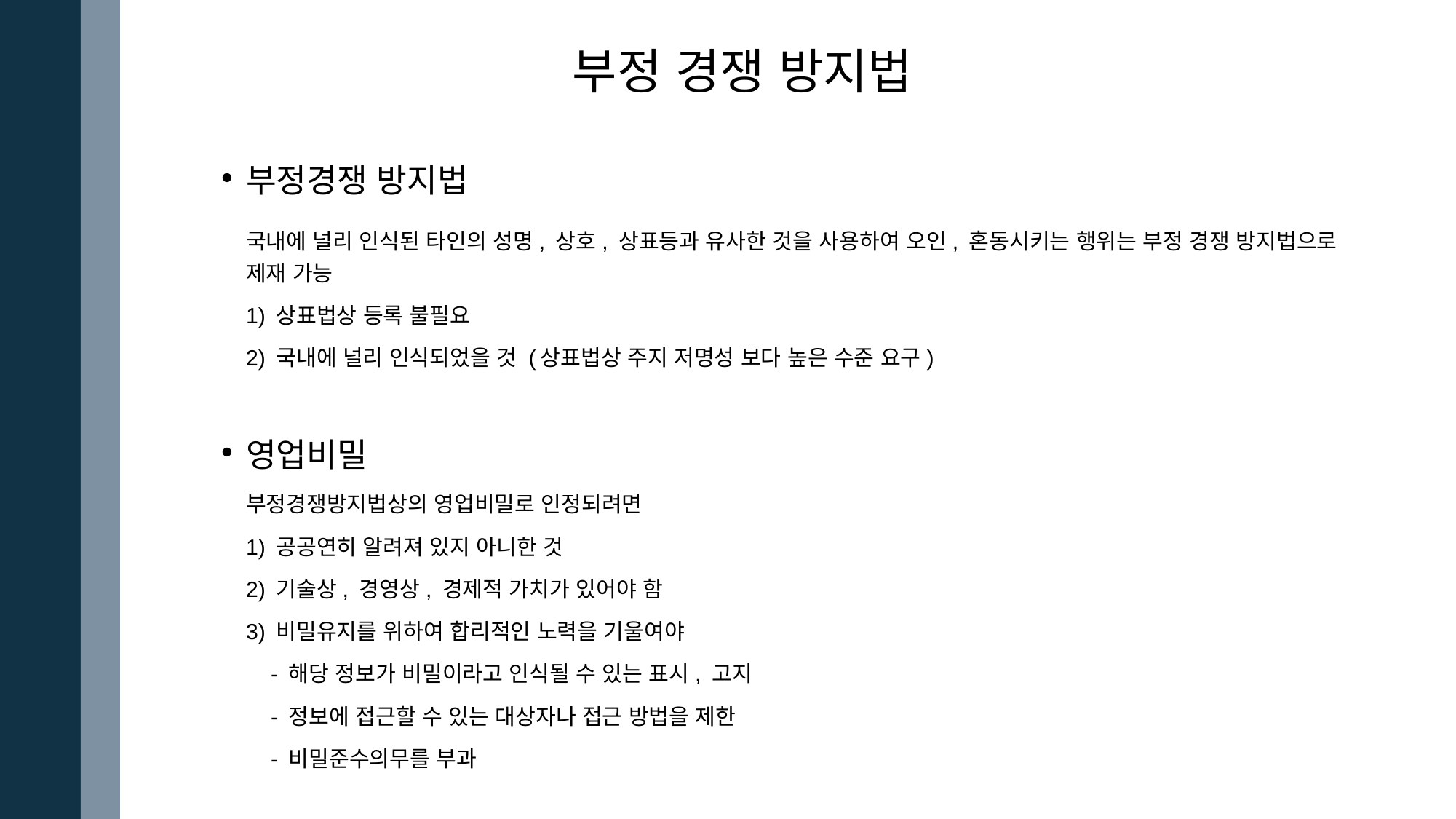

부정 경쟁 방지법
부정경쟁 방지법
	국내에 널리 인식된 타인의 성명, 상호, 상표등과 유사한 것을 사용하여 오인, 혼동시키는 행위는 부정 경쟁 방지법으로 제재 가능
	1) 상표법상 등록 불필요
	2) 국내에 널리 인식되었을 것 (상표법상 주지 저명성 보다 높은 수준 요구)

영업비밀
	부정경쟁방지법상의 영업비밀로 인정되려면
	1) 공공연히 알려져 있지 아니한 것
	2) 기술상, 경영상, 경제적 가치가 있어야 함
	3) 비밀유지를 위하여 합리적인 노력을 기울여야
	    - 해당 정보가 비밀이라고 인식될 수 있는 표시, 고지
	    - 정보에 접근할 수 있는 대상자나 접근 방법을 제한
	    - 비밀준수의무를 부과